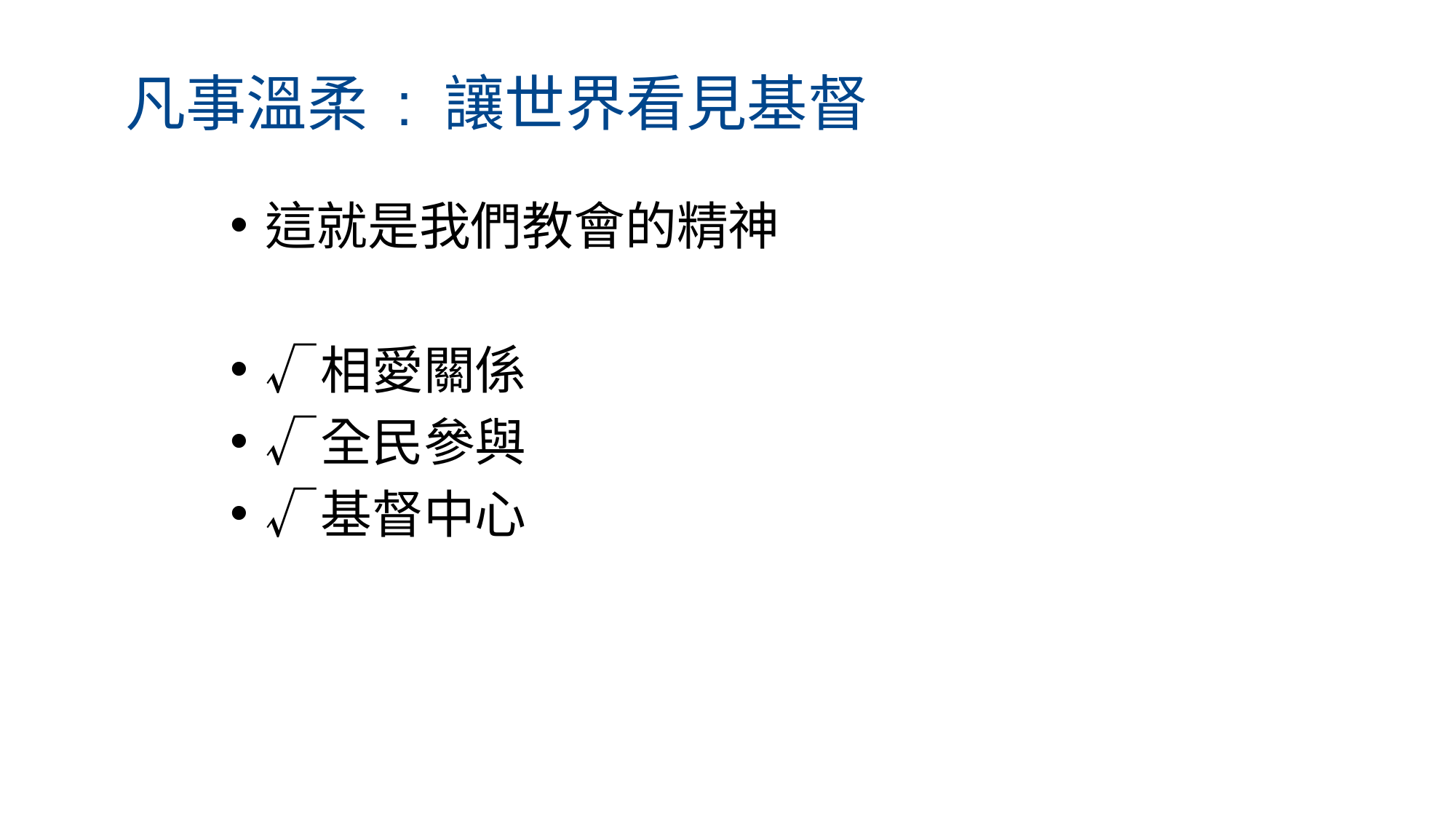

# 凡事溫柔 : 讓世界看見基督

這就是我們教會的精神

√相愛關係
√全民參與
√基督中心